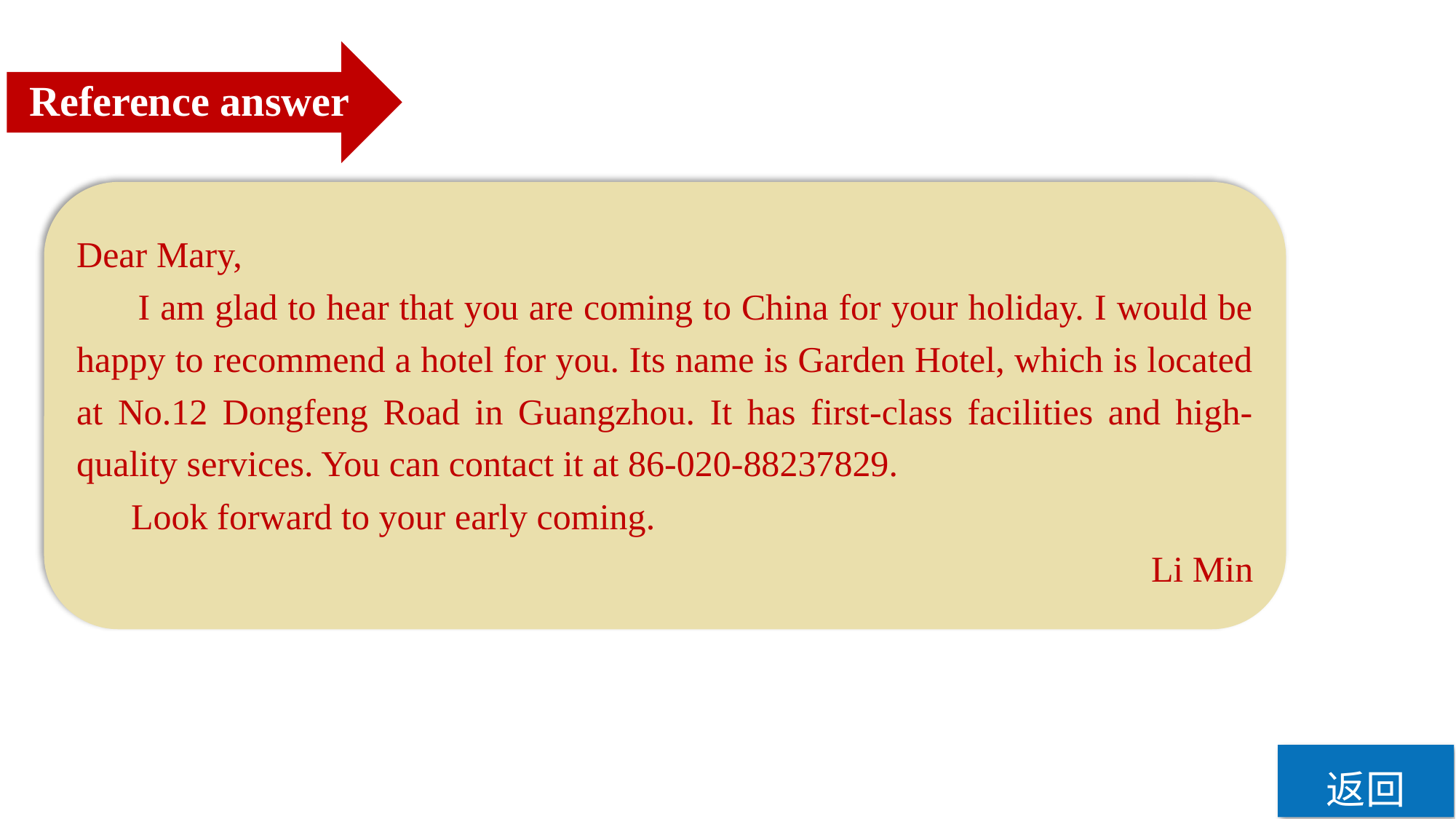

Reference answer
Dear Mary,
      I am glad to hear that you are coming to China for your holiday. I would be happy to recommend a hotel for you. Its name is Garden Hotel, which is located at No.12 Dongfeng Road in Guangzhou. It has first-class facilities and high-quality services. You can contact it at 86-020-88237829.
      Look forward to your early coming.
Li Min
返回